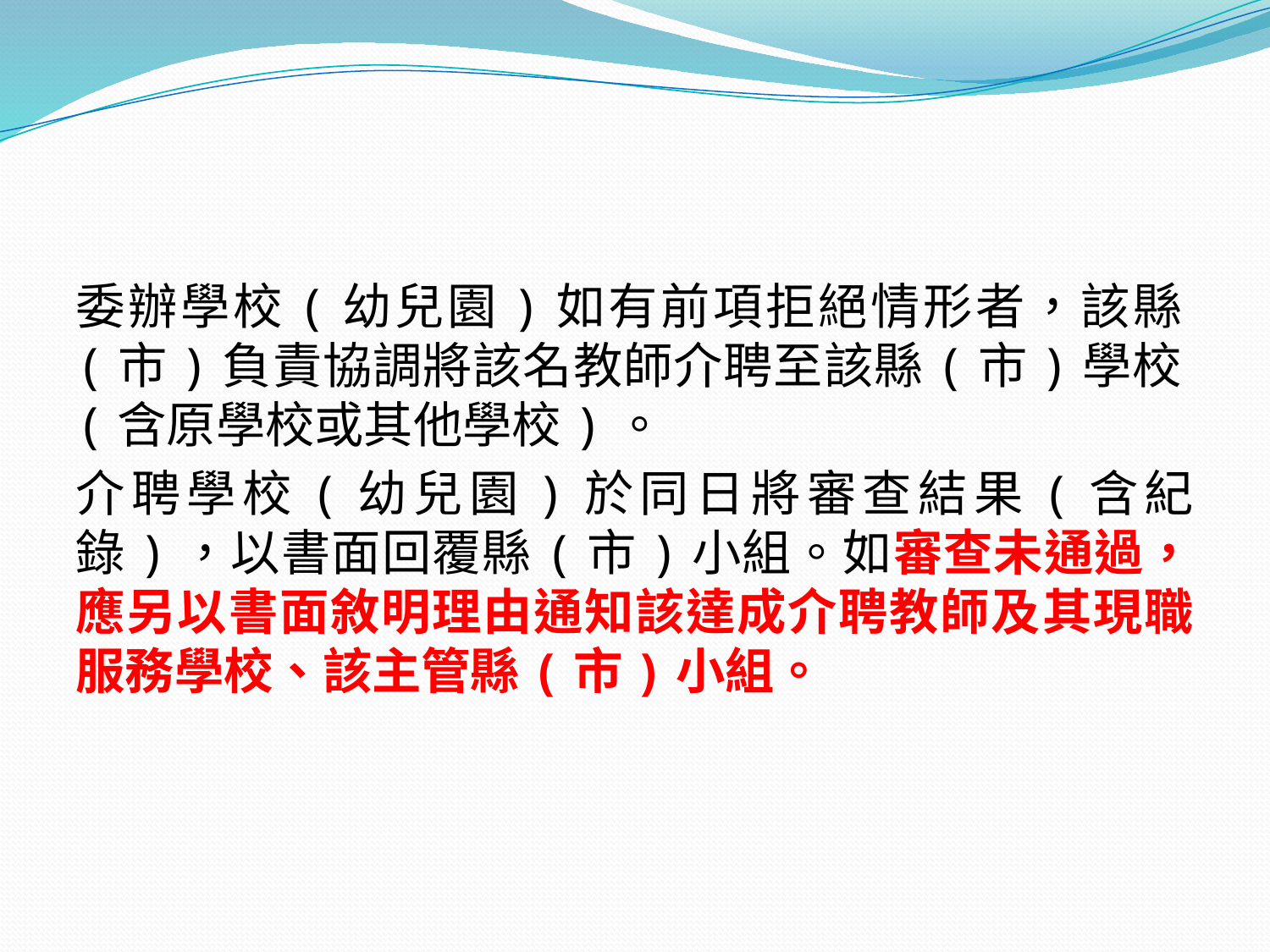

委辦學校(幼兒園)如有前項拒絕情形者，該縣(市)負責協調將該名教師介聘至該縣(市)學校(含原學校或其他學校)。
介聘學校(幼兒園)於同日將審查結果(含紀錄)，以書面回覆縣(市)小組。如審查未通過，應另以書面敘明理由通知該達成介聘教師及其現職服務學校、該主管縣(市)小組。